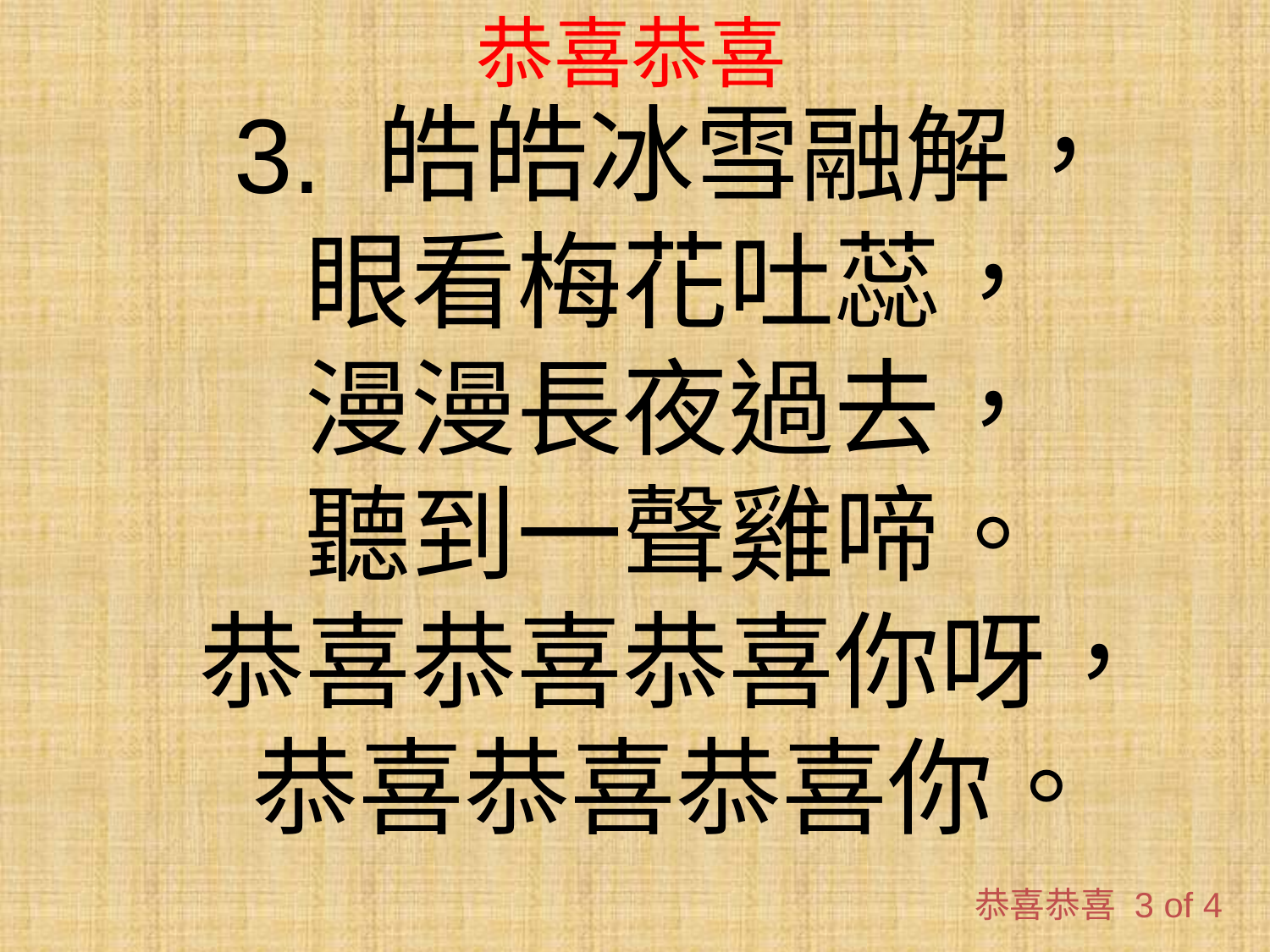

# 恭喜恭喜
3. 皓皓冰雪融解，
眼看梅花吐蕊，
漫漫長夜過去，
聽到一聲雞啼。
恭喜恭喜恭喜你呀，
恭喜恭喜恭喜你。
恭喜恭喜 3 of 4